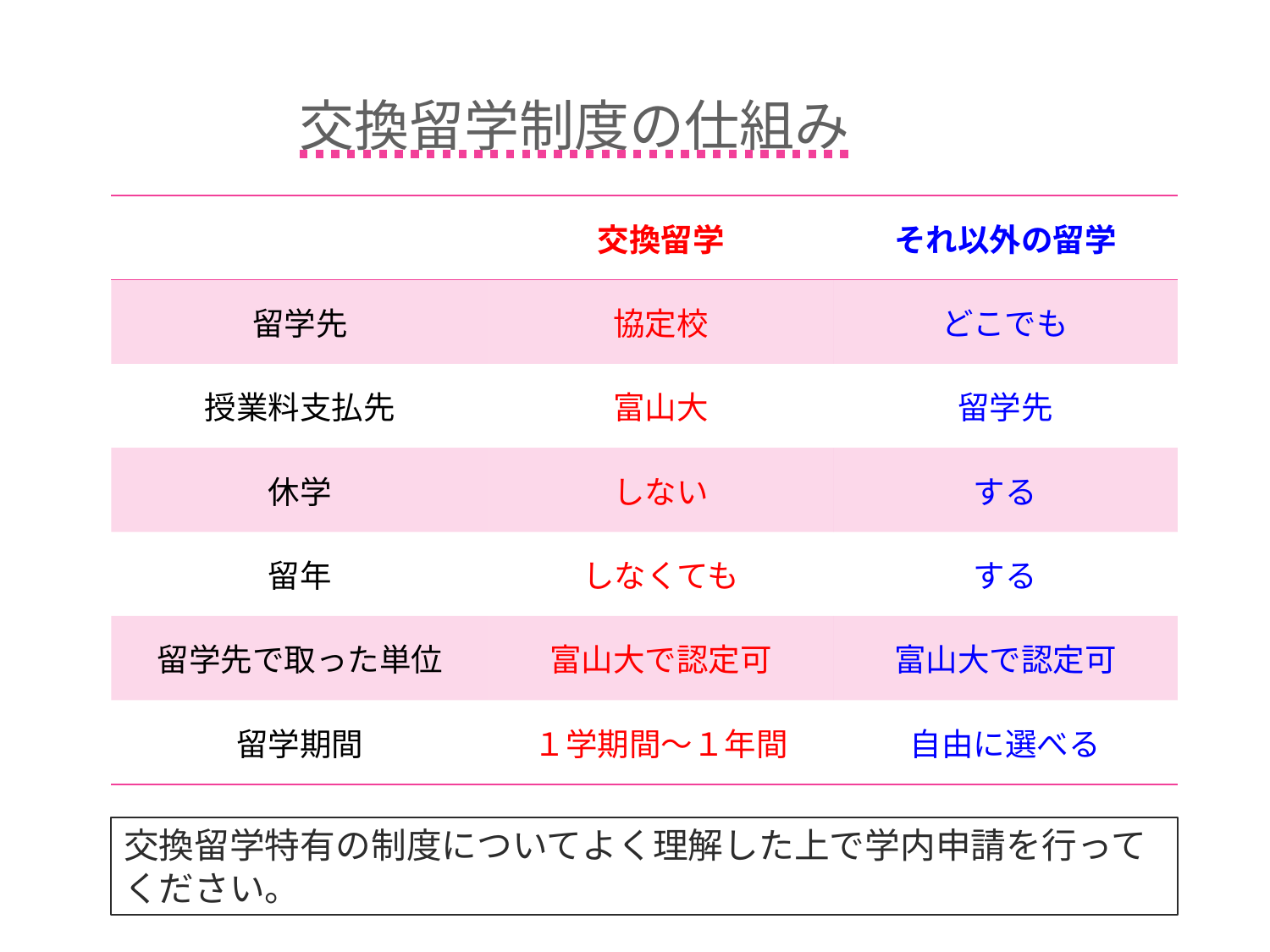

交換留学制度の仕組み

|  | 交換留学 | それ以外の留学 |
| --- | --- | --- |
| 留学先 | 協定校 | どこでも |
| 授業料支払先 | 富山大 | 留学先 |
| 休学 | しない | する |
| 留年 | しなくても | する |
| 留学先で取った単位 | 富山大で認定可 | 富山大で認定可 |
| 留学期間 | １学期間～１年間 | 自由に選べる |
交換留学特有の制度についてよく理解した上で学内申請を行ってください。